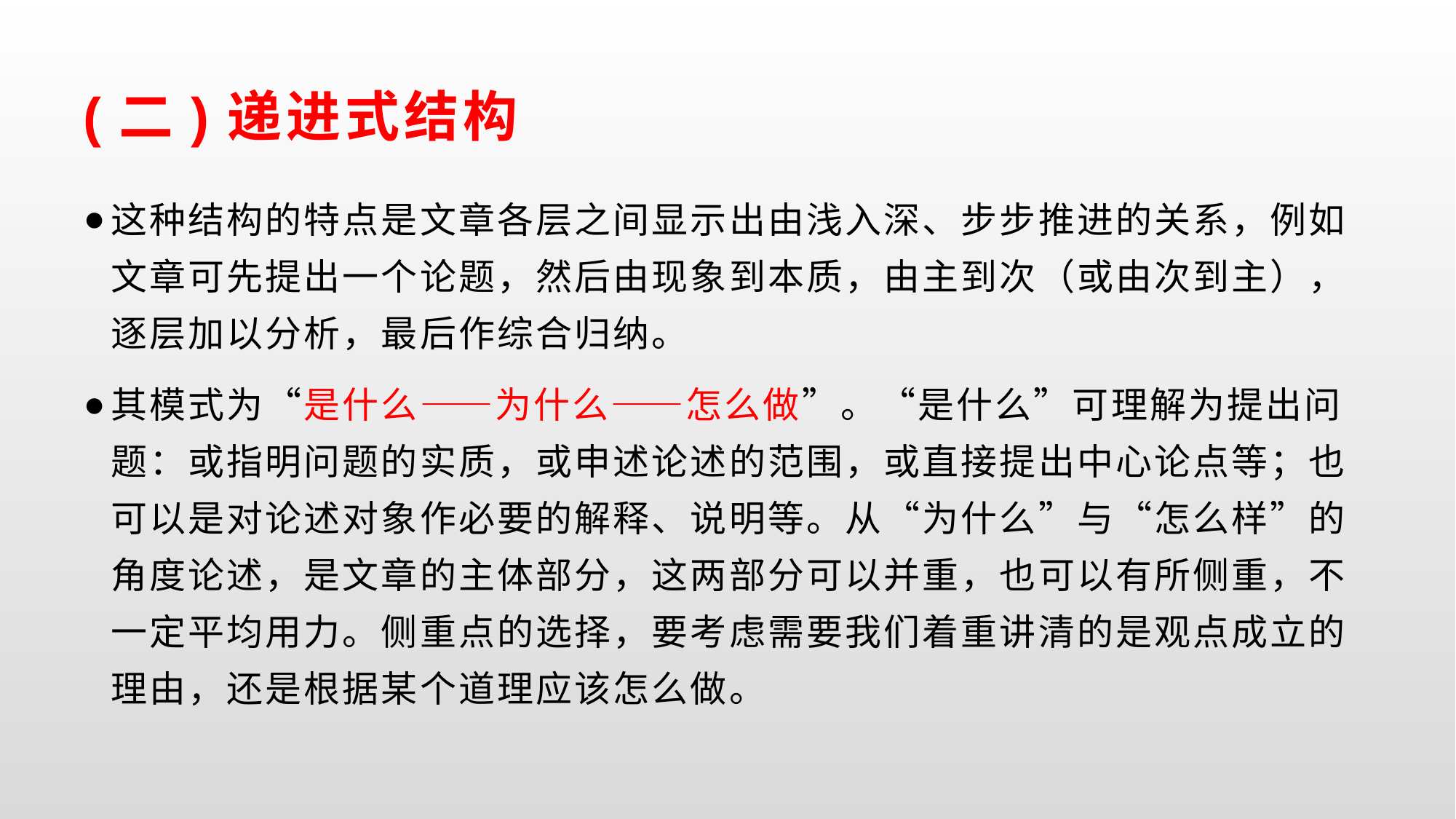

# (二)递进式结构
这种结构的特点是文章各层之间显示出由浅入深、步步推进的关系，例如文章可先提出一个论题，然后由现象到本质，由主到次（或由次到主），逐层加以分析，最后作综合归纳。
其模式为“是什么——为什么——怎么做”。“是什么”可理解为提出问题：或指明问题的实质，或申述论述的范围，或直接提出中心论点等；也可以是对论述对象作必要的解释、说明等。从“为什么”与“怎么样”的角度论述，是文章的主体部分，这两部分可以并重，也可以有所侧重，不一定平均用力。侧重点的选择，要考虑需要我们着重讲清的是观点成立的理由，还是根据某个道理应该怎么做。